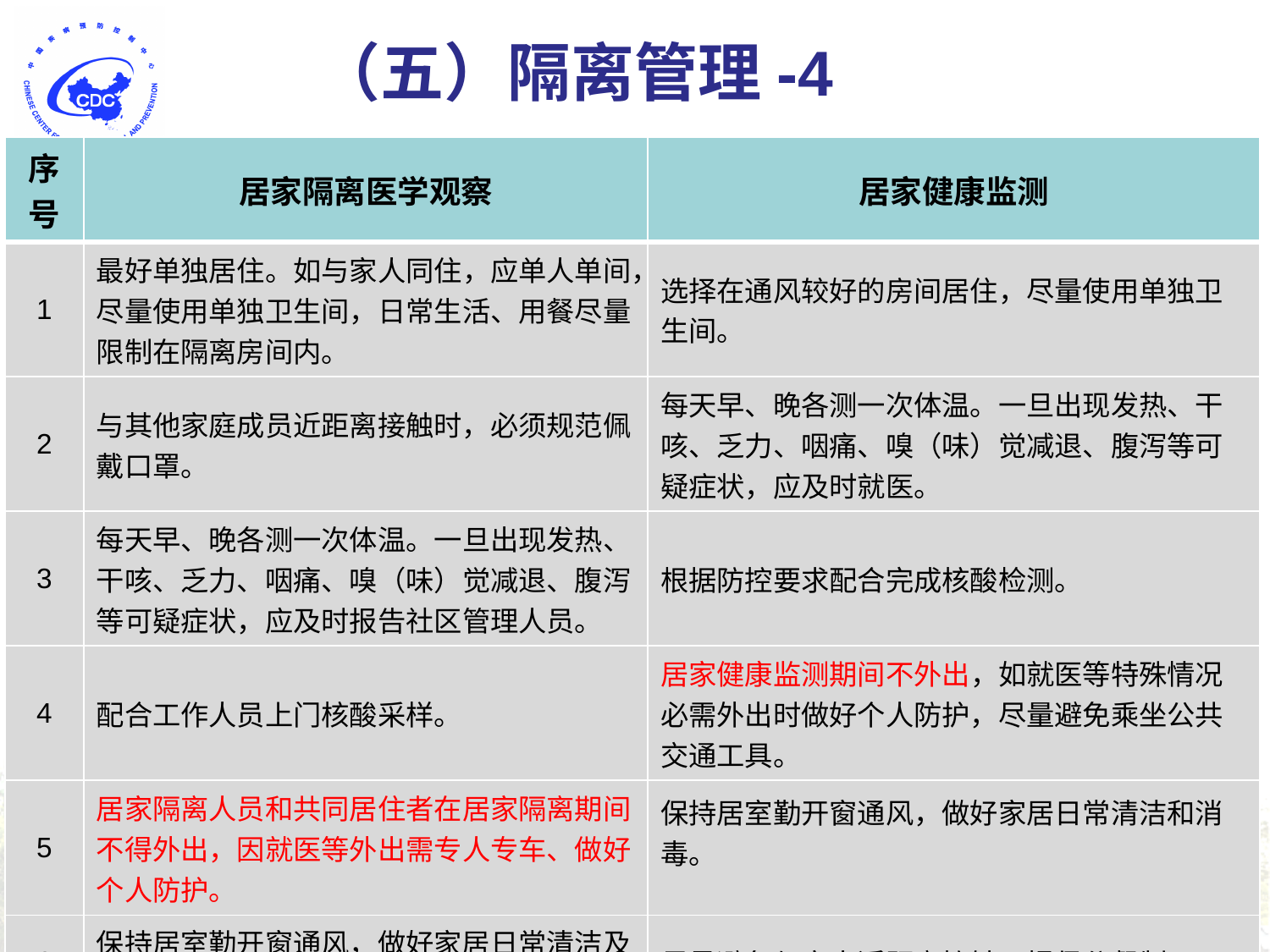

（五）隔离管理-4
| 序号 | 居家隔离医学观察 | 居家健康监测 |
| --- | --- | --- |
| 1 | 最好单独居住。如与家人同住，应单人单间，尽量使用单独卫生间，日常生活、用餐尽量限制在隔离房间内。 | 选择在通风较好的房间居住，尽量使用单独卫生间。 |
| 2 | 与其他家庭成员近距离接触时，必须规范佩戴口罩。 | 每天早、晚各测一次体温。一旦出现发热、干咳、乏力、咽痛、嗅（味）觉减退、腹泻等可疑症状，应及时就医。 |
| 3 | 每天早、晚各测一次体温。一旦出现发热、干咳、乏力、咽痛、嗅（味）觉减退、腹泻等可疑症状，应及时报告社区管理人员。 | 根据防控要求配合完成核酸检测。 |
| 4 | 配合工作人员上门核酸采样。 | 居家健康监测期间不外出，如就医等特殊情况必需外出时做好个人防护，尽量避免乘坐公共交通工具。 |
| 5 | 居家隔离人员和共同居住者在居家隔离期间不得外出，因就医等外出需专人专车、做好个人防护。 | 保持居室勤开窗通风，做好家居日常清洁和消毒。 |
| 6 | 保持居室勤开窗通风，做好家居日常清洁及卫生间、浴室等共享区域的消毒。 | 尽量避免与家人近距离接触，提倡分餐制。 |
| 7 | 生活垃圾装入塑料袋，放置到专用垃圾桶。 | —— |